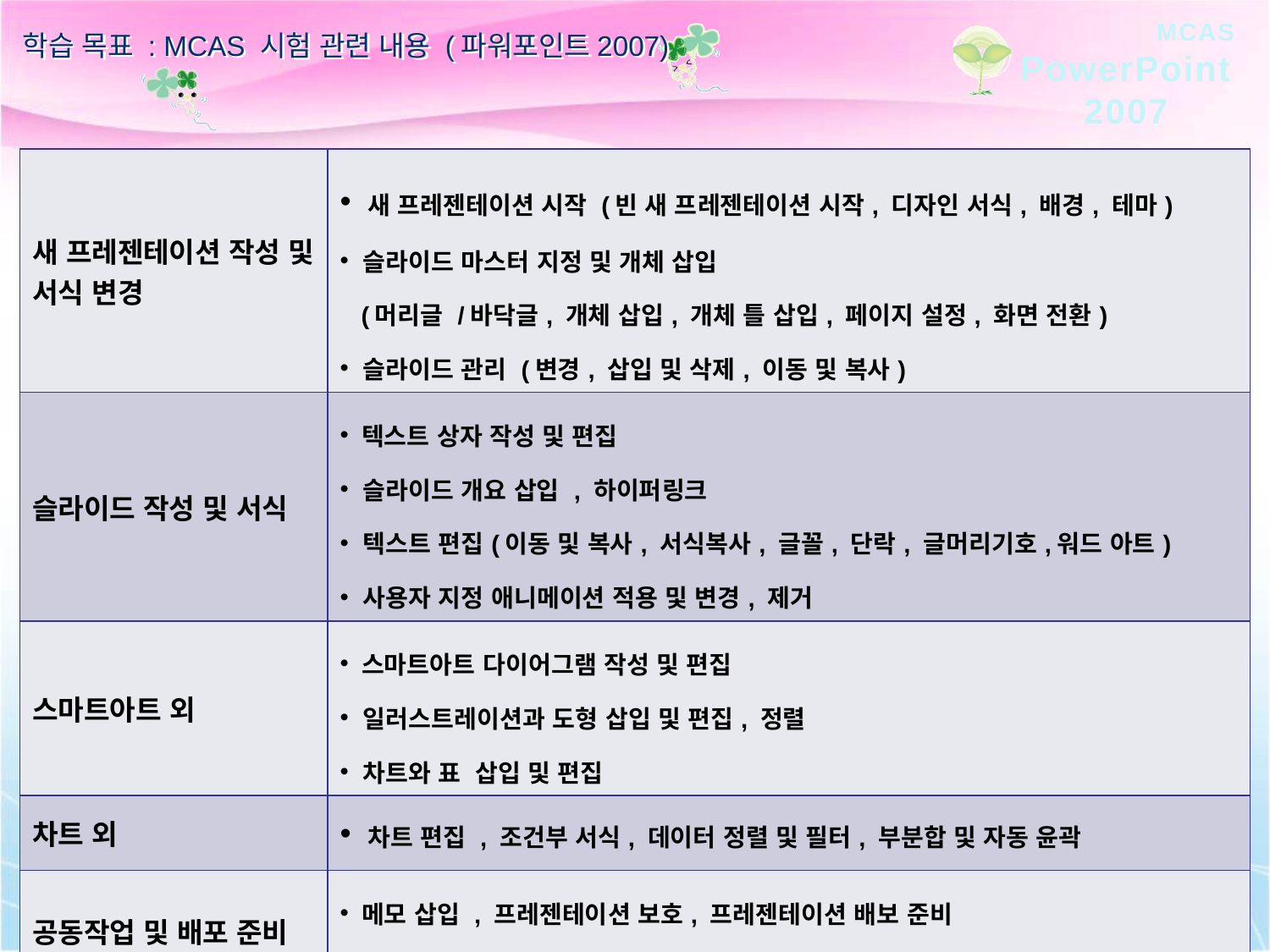

# 학습 목표 : MCAS 시험 관련 내용 (파워포인트2007)
| 새 프레젠테이션 작성 및 서식 변경 | 새 프레젠테이션 시작 (빈 새 프레젠테이션 시작, 디자인 서식, 배경, 테마) 슬라이드 마스터 지정 및 개체 삽입 (머리글 /바닥글, 개체 삽입, 개체 틀 삽입, 페이지 설정, 화면 전환) 슬라이드 관리 (변경, 삽입 및 삭제, 이동 및 복사) |
| --- | --- |
| 슬라이드 작성 및 서식 | 텍스트 상자 작성 및 편집 슬라이드 개요 삽입 , 하이퍼링크 텍스트 편집(이동 및 복사, 서식복사, 글꼴, 단락, 글머리기호,워드 아트) 사용자 지정 애니메이션 적용 및 변경, 제거 |
| 스마트아트 외 | 스마트아트 다이어그램 작성 및 편집 일러스트레이션과 도형 삽입 및 편집, 정렬 차트와 표 삽입 및 편집 |
| 차트 외 | 차트 편집 , 조건부 서식, 데이터 정렬 및 필터, 부분합 및 자동 윤곽 |
| 공동작업 및 배포 준비 | 메모 삽입 , 프레젠테이션 보호, 프레젠테이션 배보 준비 인쇄 준비, 프레젠테이션 준비(슬라이드쇼, 쇼 재구성, 쇼 설정) |